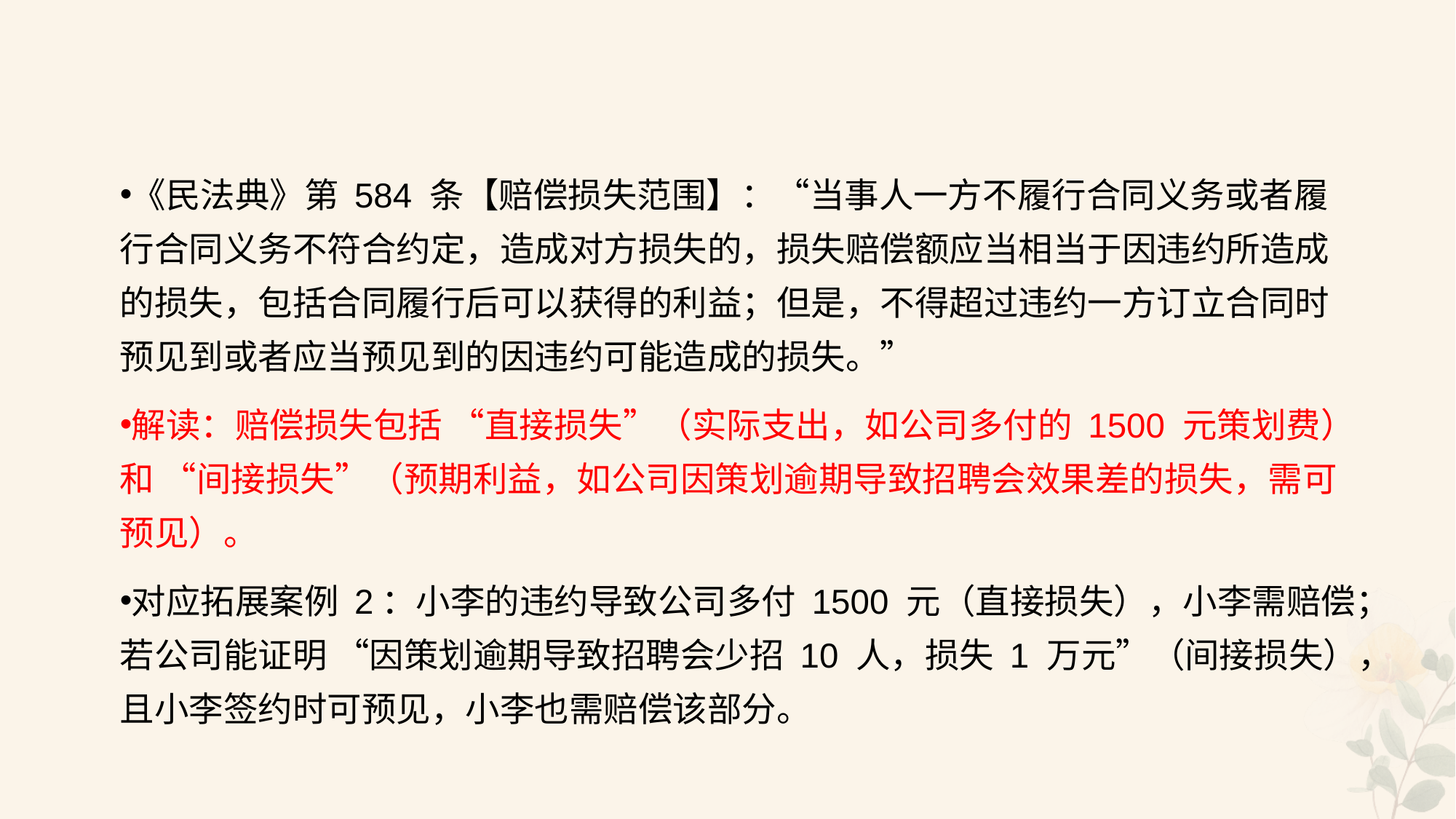

#
《民法典》第 584 条【赔偿损失范围】：“当事人一方不履行合同义务或者履行合同义务不符合约定，造成对方损失的，损失赔偿额应当相当于因违约所造成的损失，包括合同履行后可以获得的利益；但是，不得超过违约一方订立合同时预见到或者应当预见到的因违约可能造成的损失。”
解读：赔偿损失包括 “直接损失”（实际支出，如公司多付的 1500 元策划费）和 “间接损失”（预期利益，如公司因策划逾期导致招聘会效果差的损失，需可预见）。
对应拓展案例 2：小李的违约导致公司多付 1500 元（直接损失），小李需赔偿；若公司能证明 “因策划逾期导致招聘会少招 10 人，损失 1 万元”（间接损失），且小李签约时可预见，小李也需赔偿该部分。